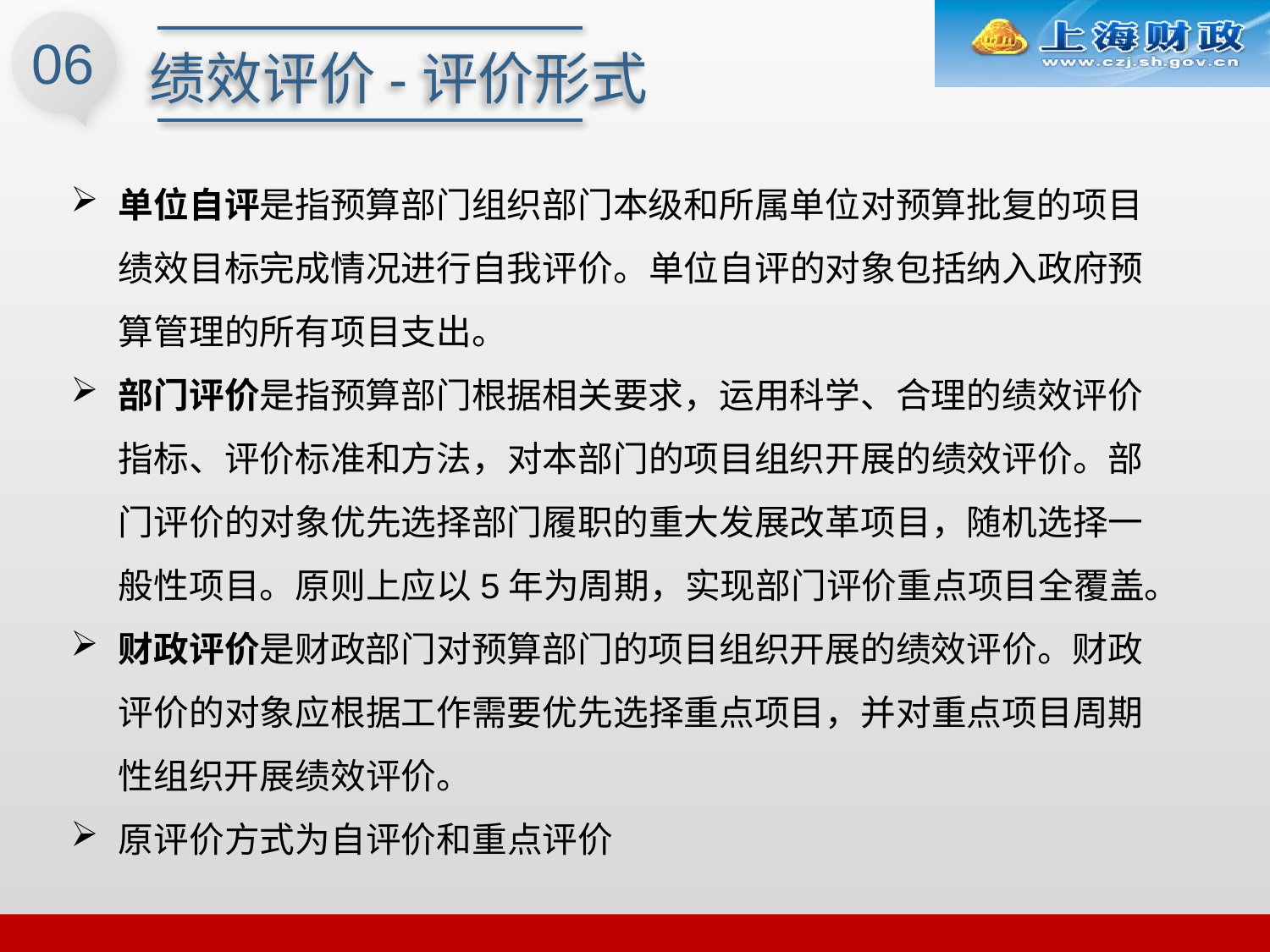

06
绩效评价-评价形式
单位自评是指预算部门组织部门本级和所属单位对预算批复的项目绩效目标完成情况进行自我评价。单位自评的对象包括纳入政府预算管理的所有项目支出。
部门评价是指预算部门根据相关要求，运用科学、合理的绩效评价指标、评价标准和方法，对本部门的项目组织开展的绩效评价。部门评价的对象优先选择部门履职的重大发展改革项目，随机选择一般性项目。原则上应以5年为周期，实现部门评价重点项目全覆盖。
财政评价是财政部门对预算部门的项目组织开展的绩效评价。财政评价的对象应根据工作需要优先选择重点项目，并对重点项目周期性组织开展绩效评价。
原评价方式为自评价和重点评价